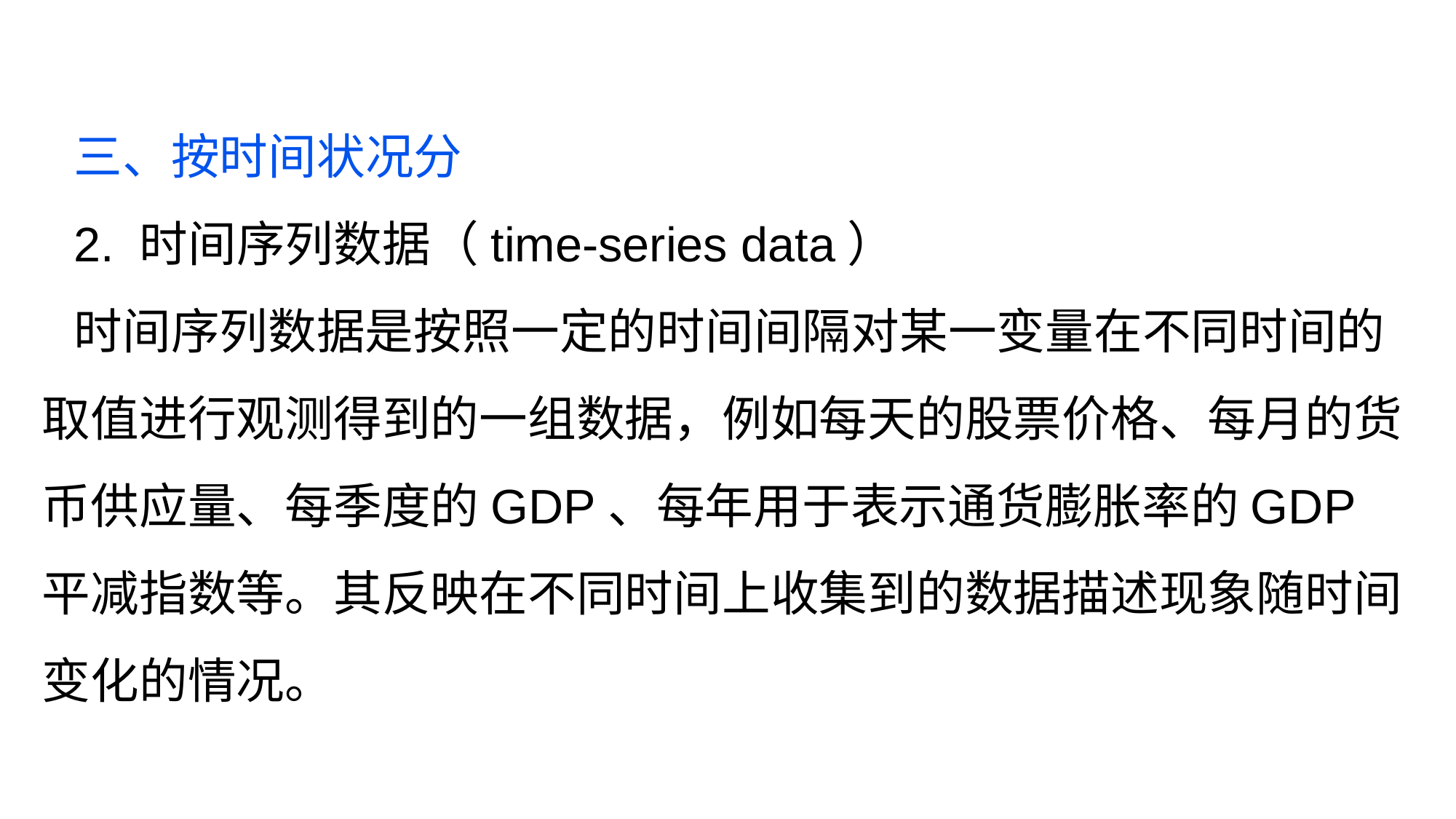

三、按时间状况分
2. 时间序列数据（time-series data）
时间序列数据是按照一定的时间间隔对某一变量在不同时间的取值进行观测得到的一组数据，例如每天的股票价格、每月的货币供应量、每季度的GDP、每年用于表示通货膨胀率的GDP平减指数等。其反映在不同时间上收集到的数据描述现象随时间变化的情况。